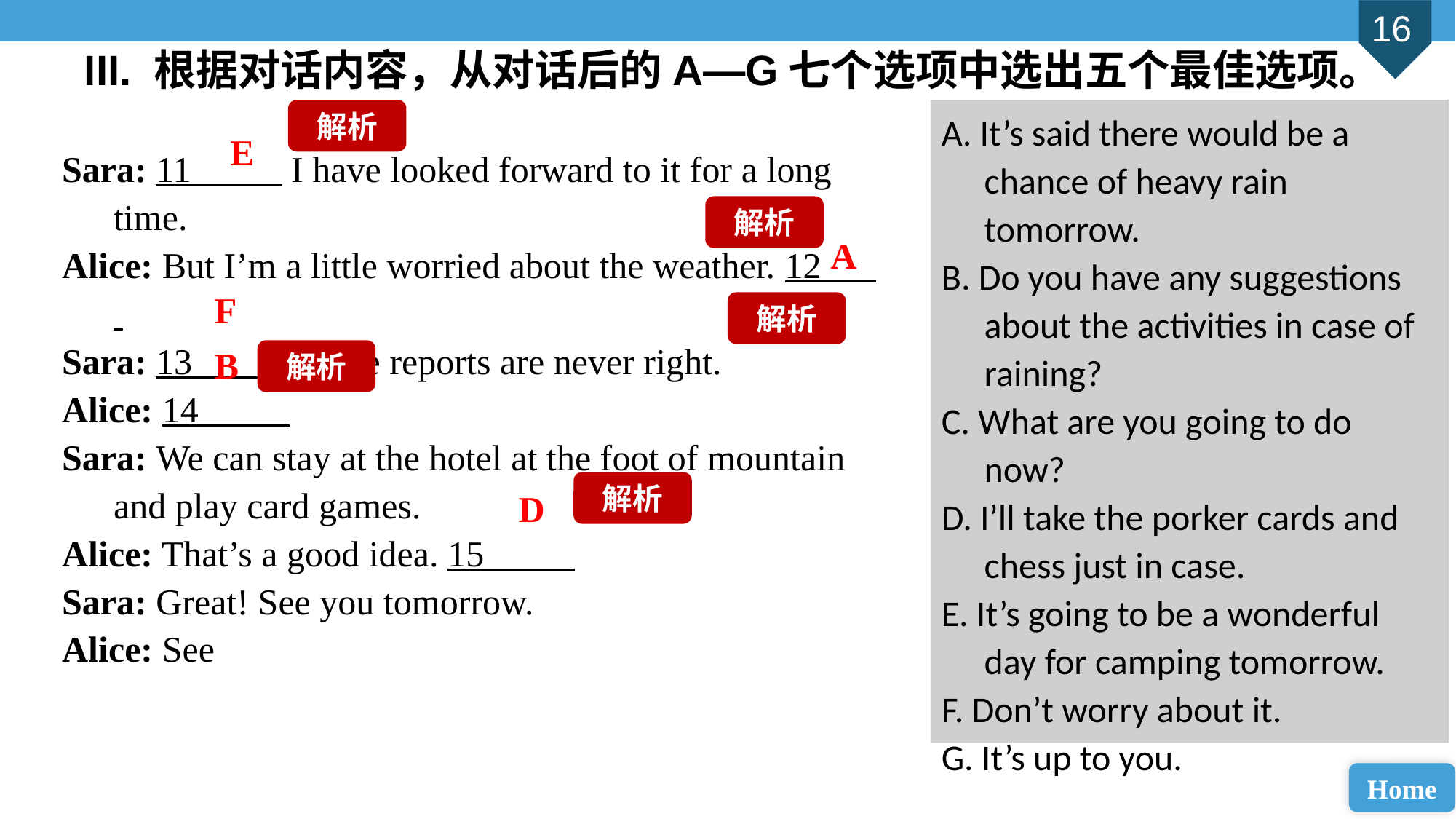

III. 根据对话内容，从对话后的A—G七个选项中选出五个最佳选项。
解析
A. It’s said there would be a chance of heavy rain tomorrow.
B. Do you have any suggestions about the activities in case of raining?
C. What are you going to do now?
D. I’ll take the porker cards and chess just in case.
E. It’s going to be a wonderful day for camping tomorrow.
F. Don’t worry about it.
G. It’s up to you.
E
Sara: 11           I have looked forward to it for a long time.
Alice: But I’m a little worried about the weather. 12
Sara: 13           Those reports are never right.
Alice: 14
Sara: We can stay at the hotel at the foot of mountain and play card games.
Alice: That’s a good idea. 15
Sara: Great! See you tomorrow.
Alice: See
解析
A
F
解析
B
解析
解析
D